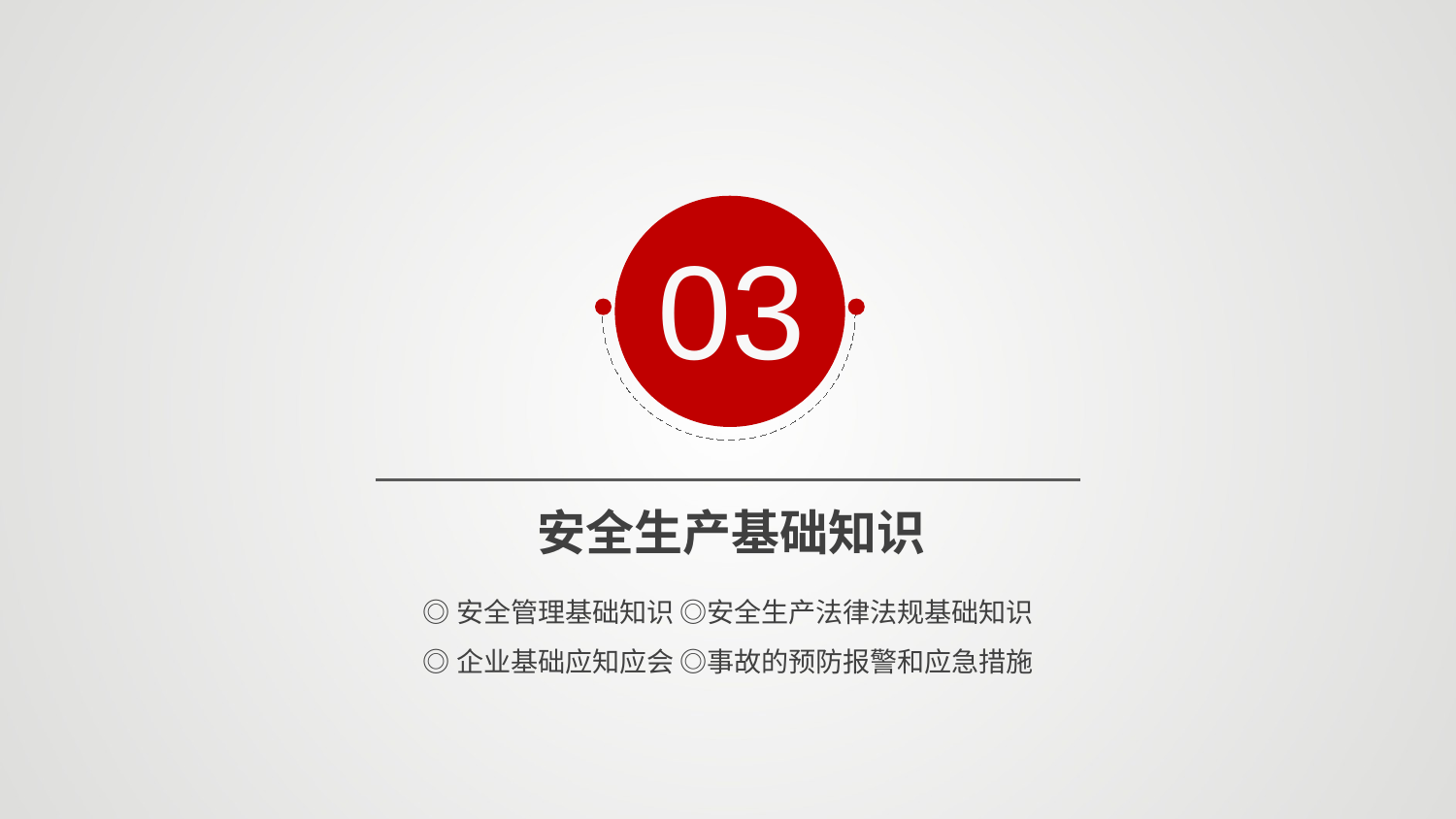

03

安全生产基础知识
◎安全管理基础知识 ◎安全生产法律法规基础知识
◎企业基础应知应会 ◎事故的预防报警和应急措施